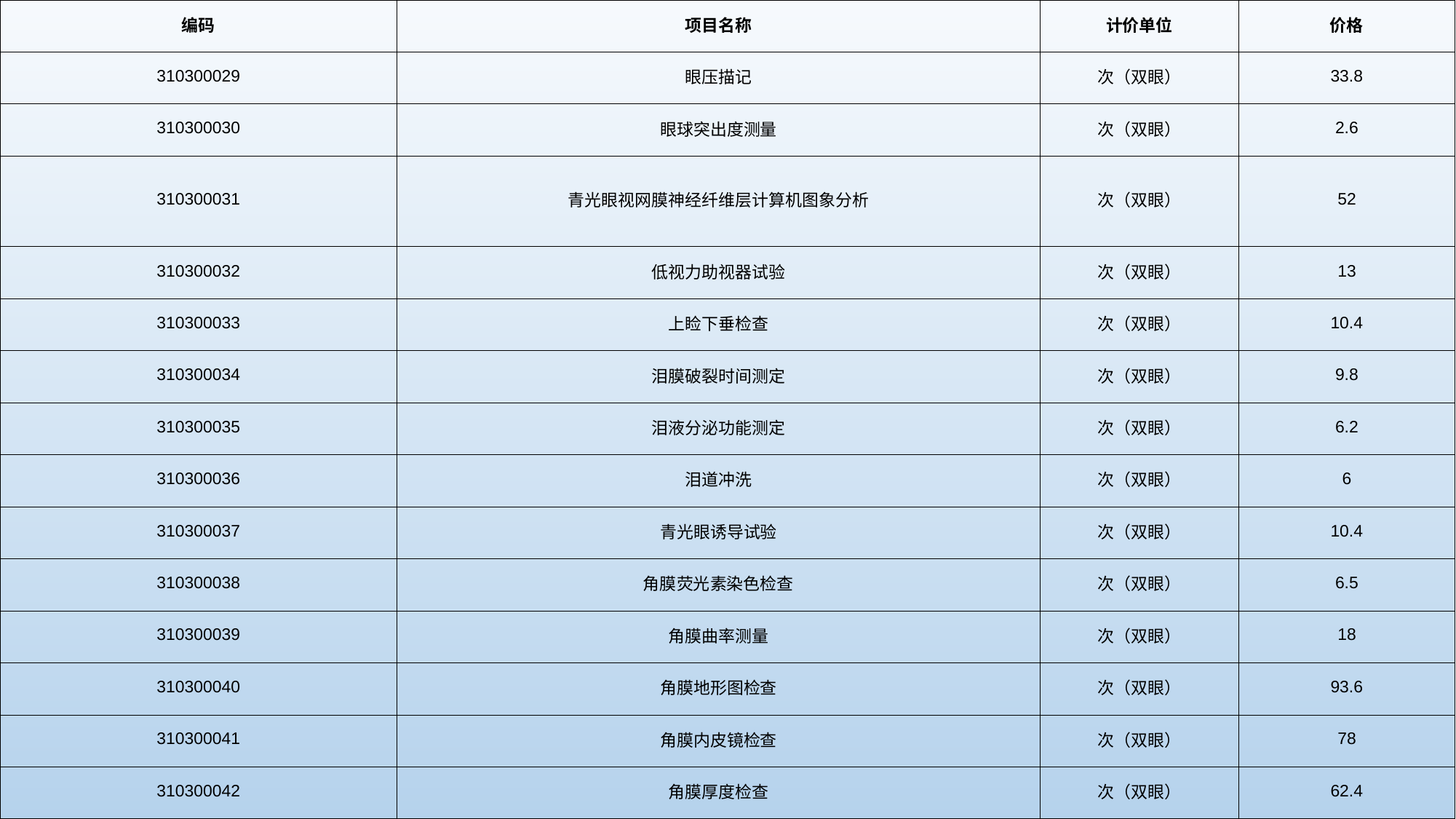

| 编码 | 项目名称 | 计价单位 | 价格 |
| --- | --- | --- | --- |
| 310300029 | 眼压描记 | 次（双眼） | 33.8 |
| 310300030 | 眼球突出度测量 | 次（双眼） | 2.6 |
| 310300031 | 青光眼视网膜神经纤维层计算机图象分析 | 次（双眼） | 52 |
| 310300032 | 低视力助视器试验 | 次（双眼） | 13 |
| 310300033 | 上睑下垂检查 | 次（双眼） | 10.4 |
| 310300034 | 泪膜破裂时间测定 | 次（双眼） | 9.8 |
| 310300035 | 泪液分泌功能测定 | 次（双眼） | 6.2 |
| 310300036 | 泪道冲洗 | 次（双眼） | 6 |
| 310300037 | 青光眼诱导试验 | 次（双眼） | 10.4 |
| 310300038 | 角膜荧光素染色检查 | 次（双眼） | 6.5 |
| 310300039 | 角膜曲率测量 | 次（双眼） | 18 |
| 310300040 | 角膜地形图检查 | 次（双眼） | 93.6 |
| 310300041 | 角膜内皮镜检查 | 次（双眼） | 78 |
| 310300042 | 角膜厚度检查 | 次（双眼） | 62.4 |